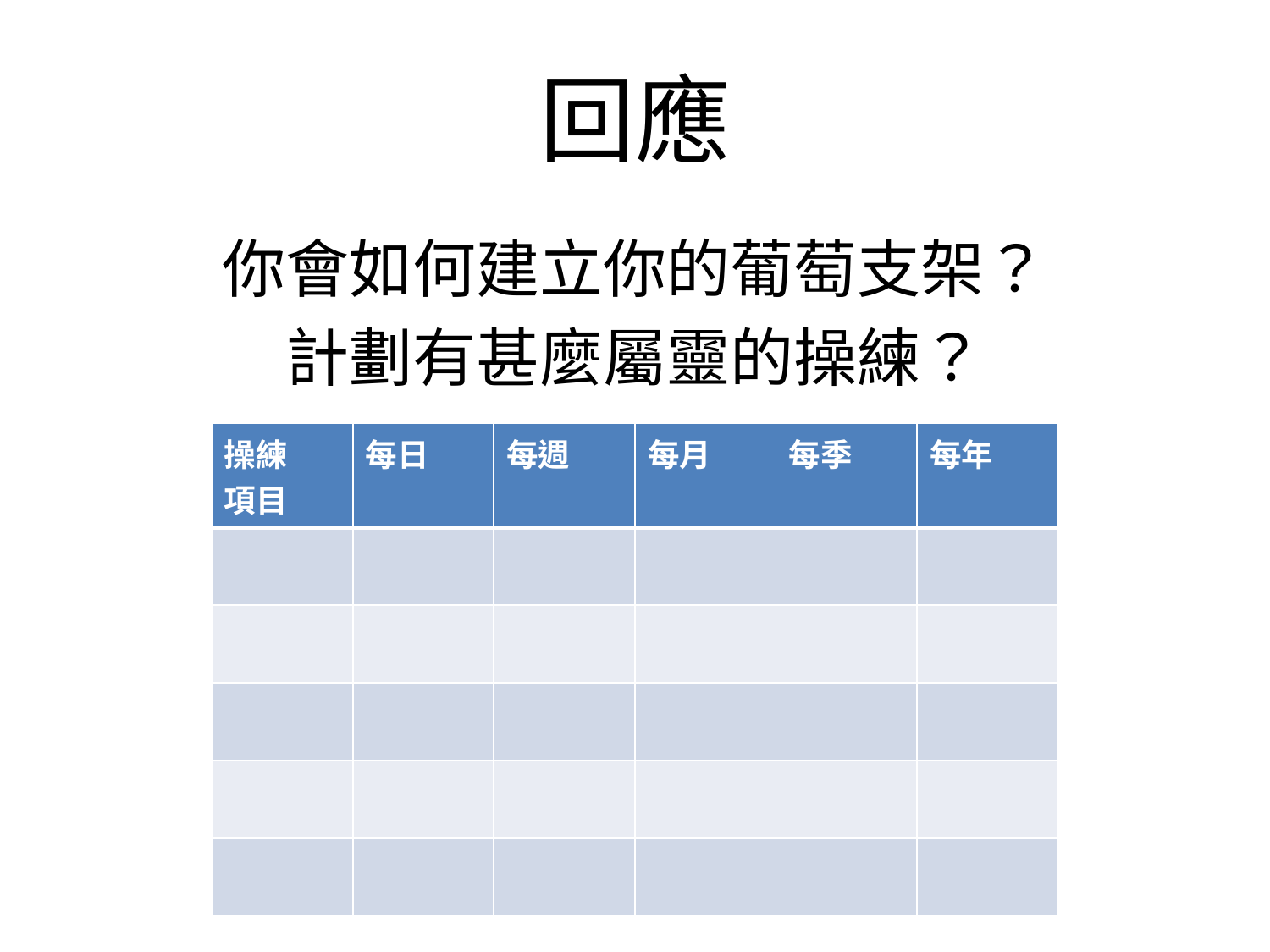

# 回應
你會如何建立你的葡萄支架？
計劃有甚麼屬靈的操練？

| 操練 項目 | 每日 | 每週 | 每月 | 每季 | 每年 |
| --- | --- | --- | --- | --- | --- |
|  |  |  |  |  |  |
|  |  |  |  |  |  |
|  |  |  |  |  |  |
|  |  |  |  |  |  |
|  |  |  |  |  |  |